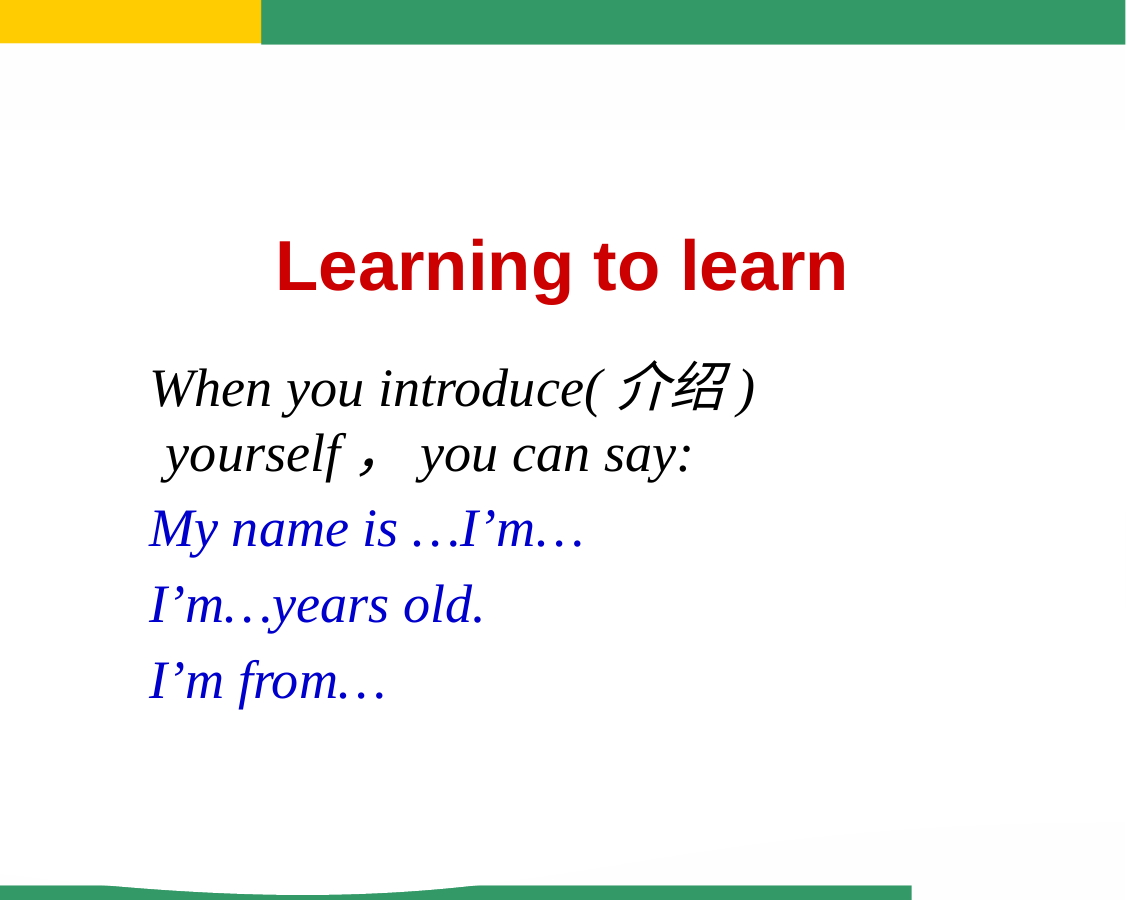

Learning to learn
  When you introduce(介绍) yourself，you can say:
  My name is …I’m…
  I’m…years old.
  I’m from…